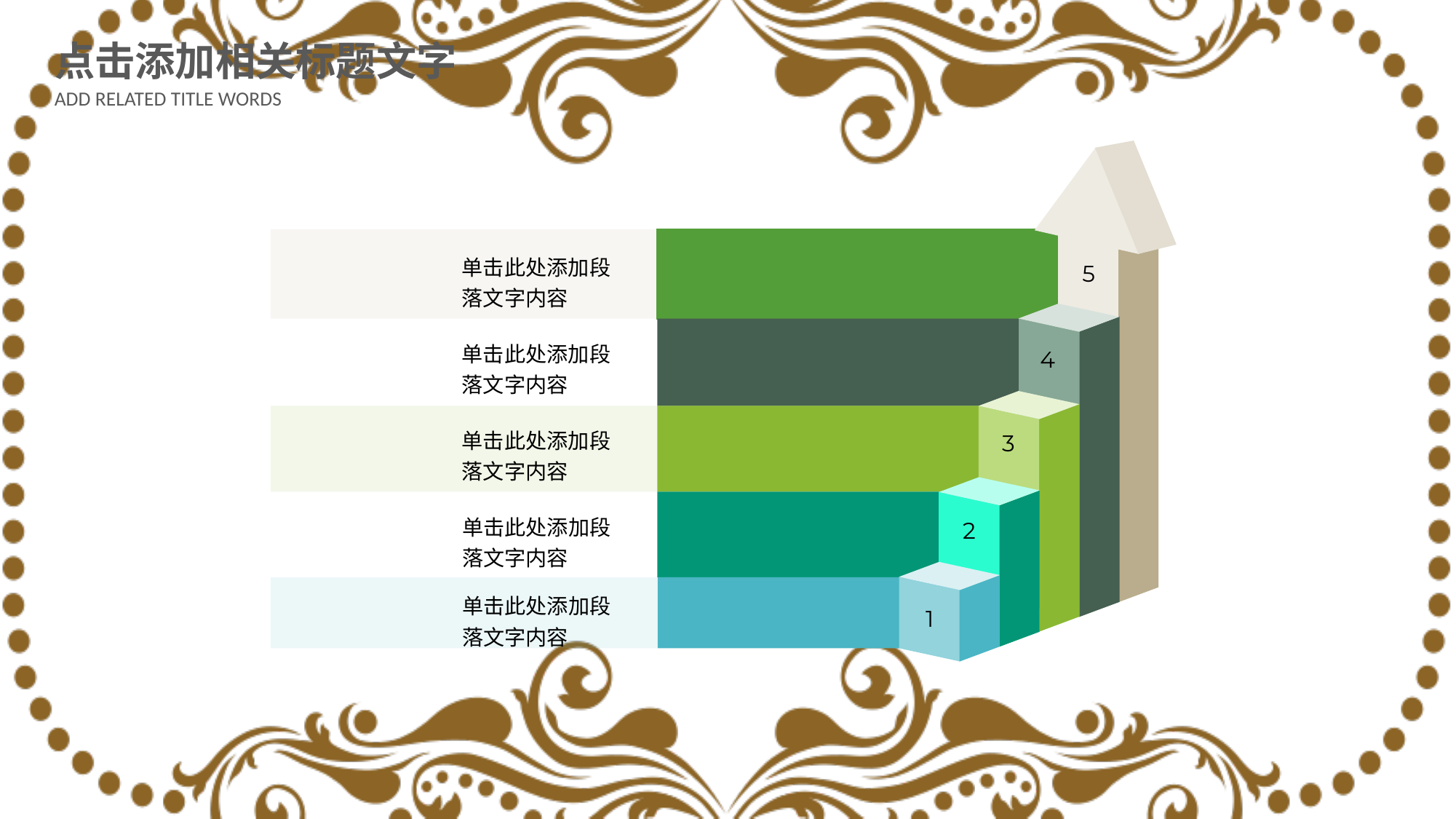

点击添加相关标题文字
ADD RELATED TITLE WORDS

单击此处添加段落文字内容
5

单击此处添加段落文字内容
4

单击此处添加段落文字内容
3

单击此处添加段落文字内容
2

单击此处添加段落文字内容
1